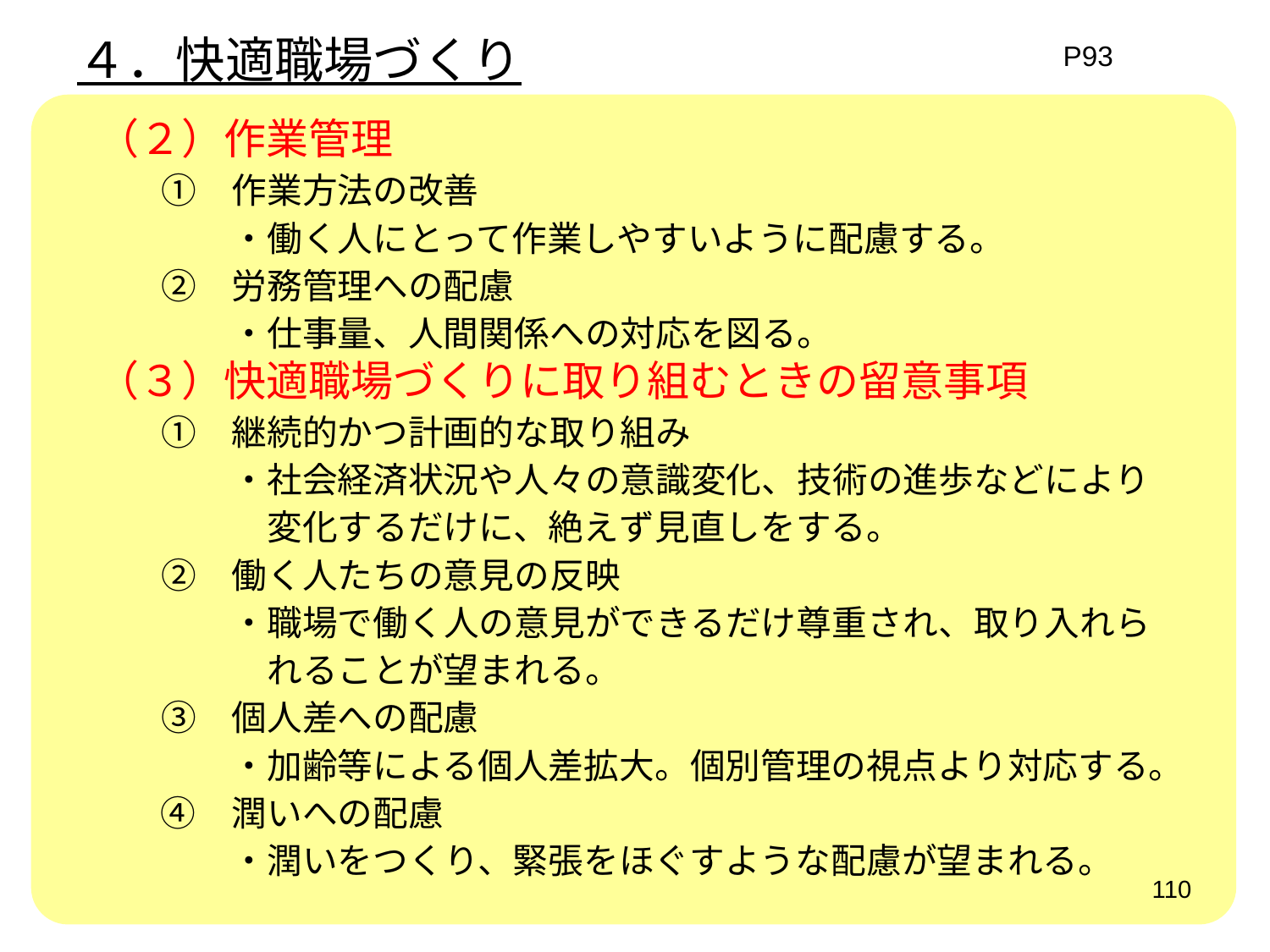

４．快適職場づくり
P93
　（２）作業管理
　　　①　作業方法の改善
　　　　　・働く人にとって作業しやすいように配慮する。
　　　②　労務管理への配慮
　　　　　・仕事量、人間関係への対応を図る。
　（３）快適職場づくりに取り組むときの留意事項
　　　①　継続的かつ計画的な取り組み
　　　　　・社会経済状況や人々の意識変化、技術の進歩などにより
　　　　　　変化するだけに、絶えず見直しをする。
　　　②　働く人たちの意見の反映
　　　　　・職場で働く人の意見ができるだけ尊重され、取り入れら
　　　　　　れることが望まれる。
　　　③　個人差への配慮
　　　　　・加齢等による個人差拡大。個別管理の視点より対応する。
　　　④　潤いへの配慮
　　　　　・潤いをつくり、緊張をほぐすような配慮が望まれる。
110